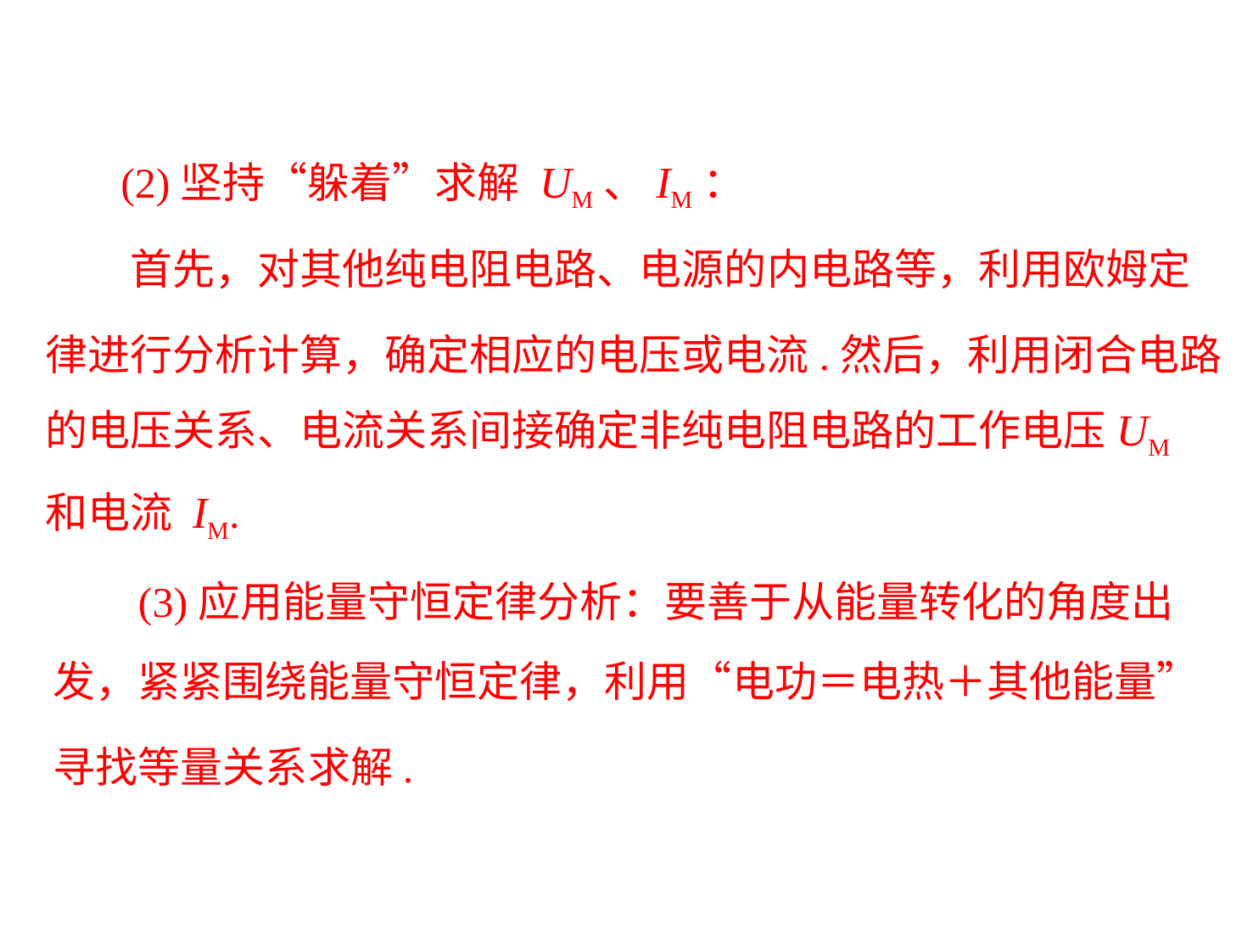

(2)坚持“躲着”求解 UM、IM：
	首先，对其他纯电阻电路、电源的内电路等，利用欧姆定

律进行分析计算，确定相应的电压或电流.然后，利用闭合电路

的电压关系、电流关系间接确定非纯电阻电路的工作电压UM

和电流 IM.
	(3)应用能量守恒定律分析：要善于从能量转化的角度出

发，紧紧围绕能量守恒定律，利用“电功＝电热＋其他能量”

寻找等量关系求解.